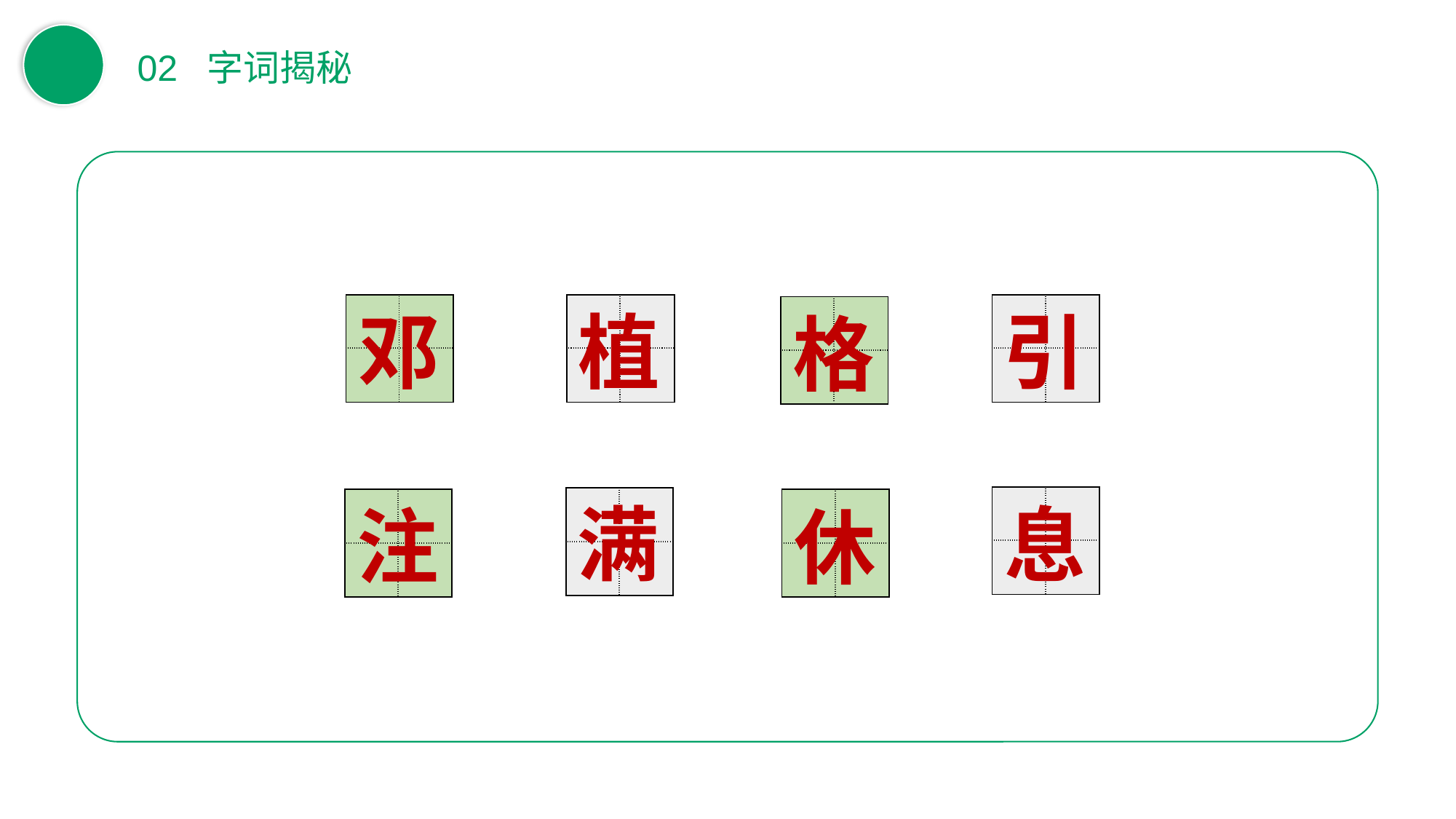

02  字词揭秘
|  |  |
| --- | --- |
|  |  |
|  |  |
| --- | --- |
|  |  |
|  |  |
| --- | --- |
|  |  |
植
引
邓
|  |  |
| --- | --- |
|  |  |
格
|  |  |
| --- | --- |
|  |  |
满
|  |  |
| --- | --- |
|  |  |
息
|  |  |
| --- | --- |
|  |  |
|  |  |
| --- | --- |
|  |  |
注
休